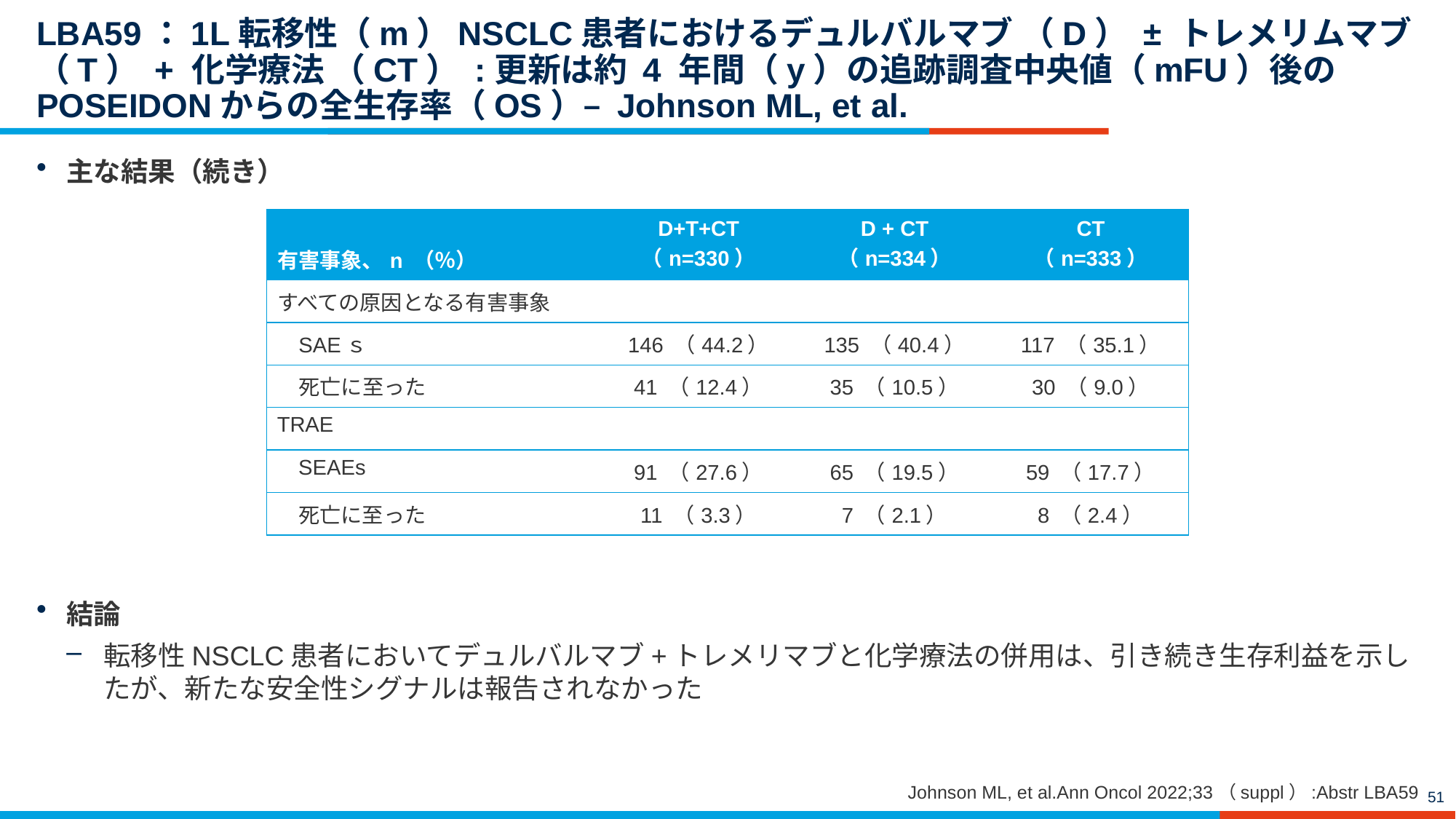

# LBA59：1L転移性（m）NSCLC患者におけるデュルバルマブ （D） ± トレメリムマブ （T） + 化学療法 （CT） :更新は約 4 年間（y）の追跡調査中央値（mFU）後のPOSEIDONからの全生存率（OS）– Johnson ML, et al.
主な結果（続き）
結論
転移性NSCLC患者においてデュルバルマブ+トレメリマブと化学療法の併用は、引き続き生存利益を示したが、新たな安全性シグナルは報告されなかった
| 有害事象、n （％） | D+T+CT （n=330） | D + CT （n=334） | CT （n=333） |
| --- | --- | --- | --- |
| すべての原因となる有害事象 |  |  |  |
| SAEｓ | 146 （44.2） | 135 （40.4） | 117 （35.1） |
| 死亡に至った | 41 （12.4） | 35 （10.5） | 30 （9.0） |
| TRAE |  |  |  |
| SEAEs | 91 （27.6） | 65 （19.5） | 59 （17.7） |
| 死亡に至った | 11 （3.3） | 7 （2.1） | 8 （2.4） |
Johnson ML, et al.Ann Oncol 2022;33（suppl）:Abstr LBA59